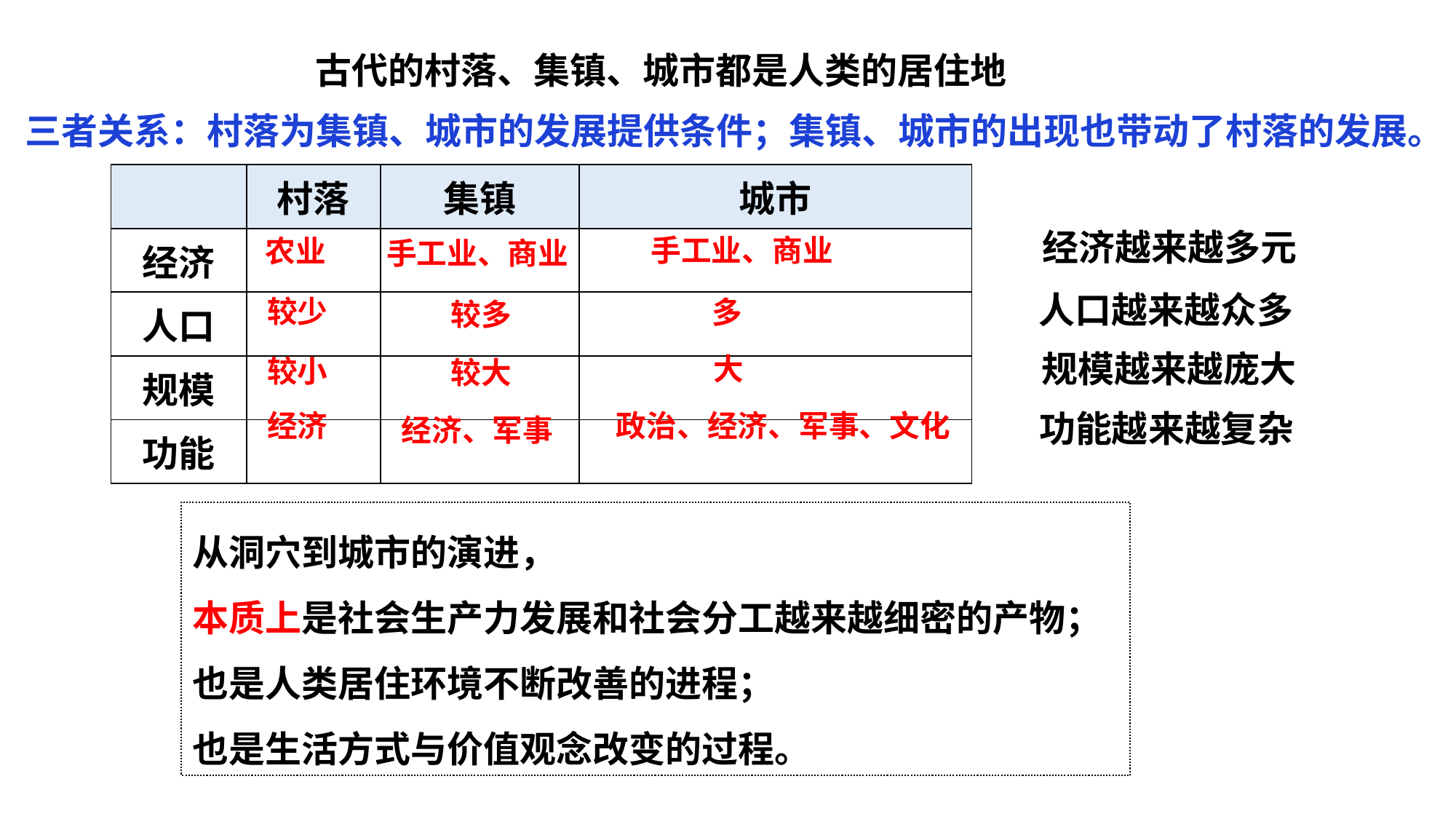

古代的村落、集镇、城市都是人类的居住地
三者关系：村落为集镇、城市的发展提供条件；集镇、城市的出现也带动了村落的发展。
|  | 村落 | 集镇 | 城市 |
| --- | --- | --- | --- |
| 经济 |  |  |  |
| 人口 |  |  |  |
| 规模 |  |  |  |
| 功能 |  |  |  |
经济越来越多元
手工业、商业
多
大
政治、经济、军事、文化
农业
较少
较小
经济
手工业、商业
较多
较大
经济、军事
人口越来越众多
规模越来越庞大
功能越来越复杂
从洞穴到城市的演进，
本质上是社会生产力发展和社会分工越来越细密的产物；
也是人类居住环境不断改善的进程；
也是生活方式与价值观念改变的过程。